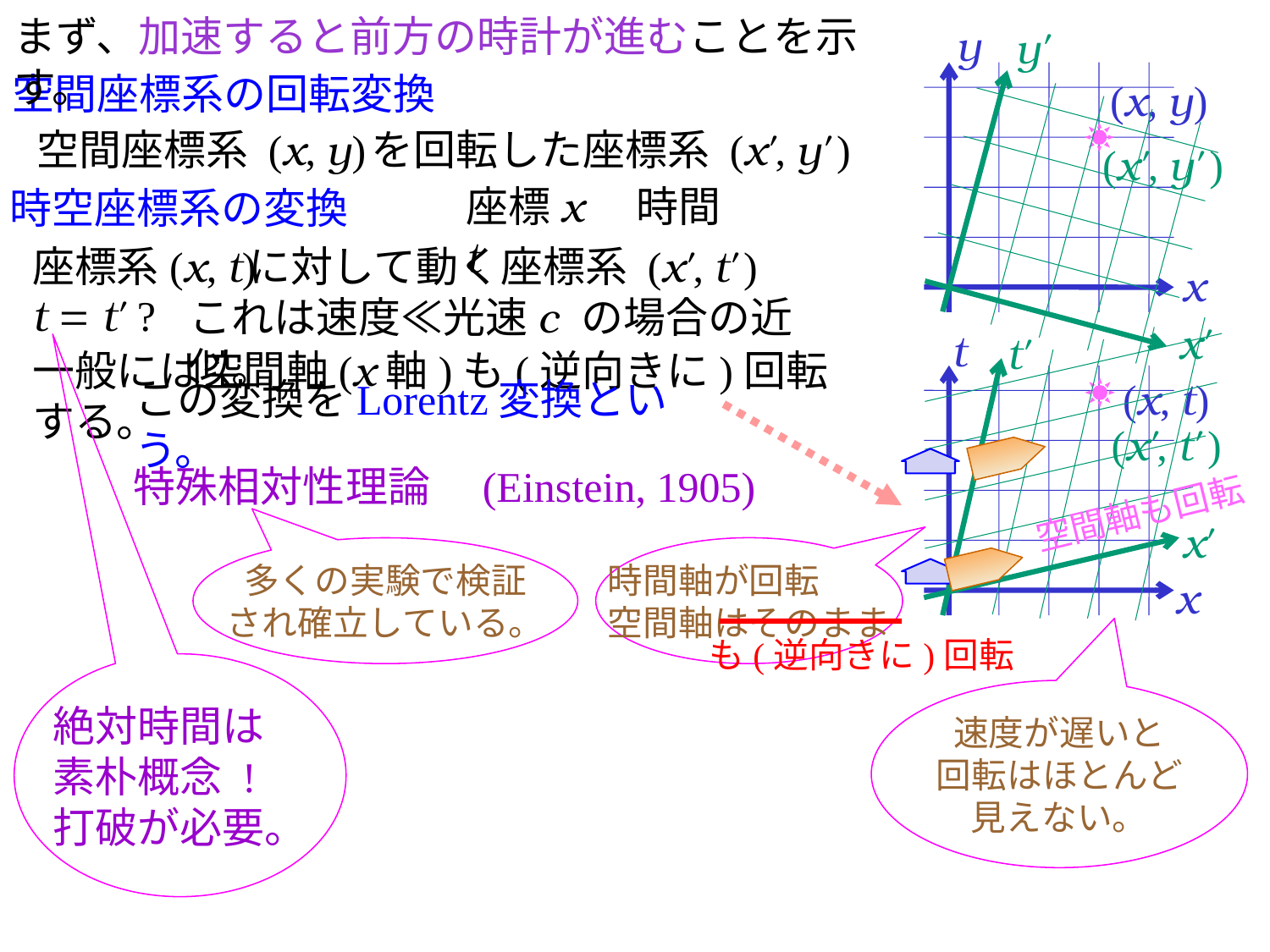

まず、加速すると前方の時計が進むことを示す。
y
y'

(x, y)

(x', y' )
x
x'
# 空間座標系の回転変換
空間座標系 (x, y)
を回転した座標系 (x', y' )
時空座標系の変換
座標x　時間t
座標系(x, t)
に対して動く座標系 (x', t' )
t = t' ?
これは速度≪光速c の場合の近似。

t
t'
一般には空間軸(x軸)も(逆向きに)回転する。

(x, t)

この変換をLorentz変換という。

(x', t' )

特殊相対性理論　(Einstein, 1905)

空間軸も回転
x'

多くの実験で検証
され確立している。
時間軸が回転
空間軸はそのまま

x

も(逆向きに)回転
絶対時間は
素朴概念 !
打破が必要。
速度が遅いと
回転はほとんど
見えない。